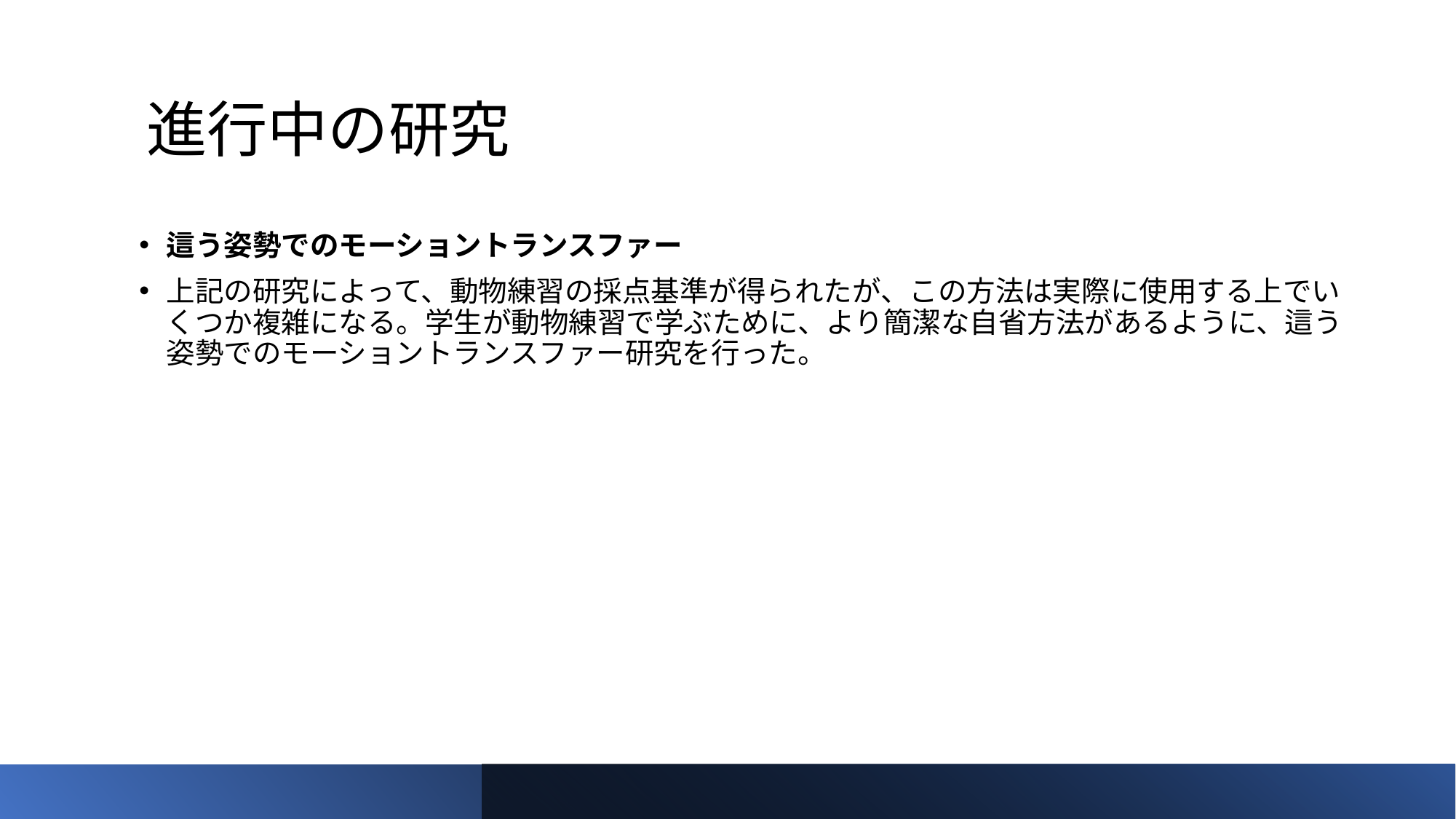

# 進行中の研究
這う姿勢でのモーショントランスファー
上記の研究によって、動物練習の採点基準が得られたが、この方法は実際に使用する上でいくつか複雑になる。学生が動物練習で学ぶために、より簡潔な自省方法があるように、這う姿勢でのモーショントランスファー研究を行った。